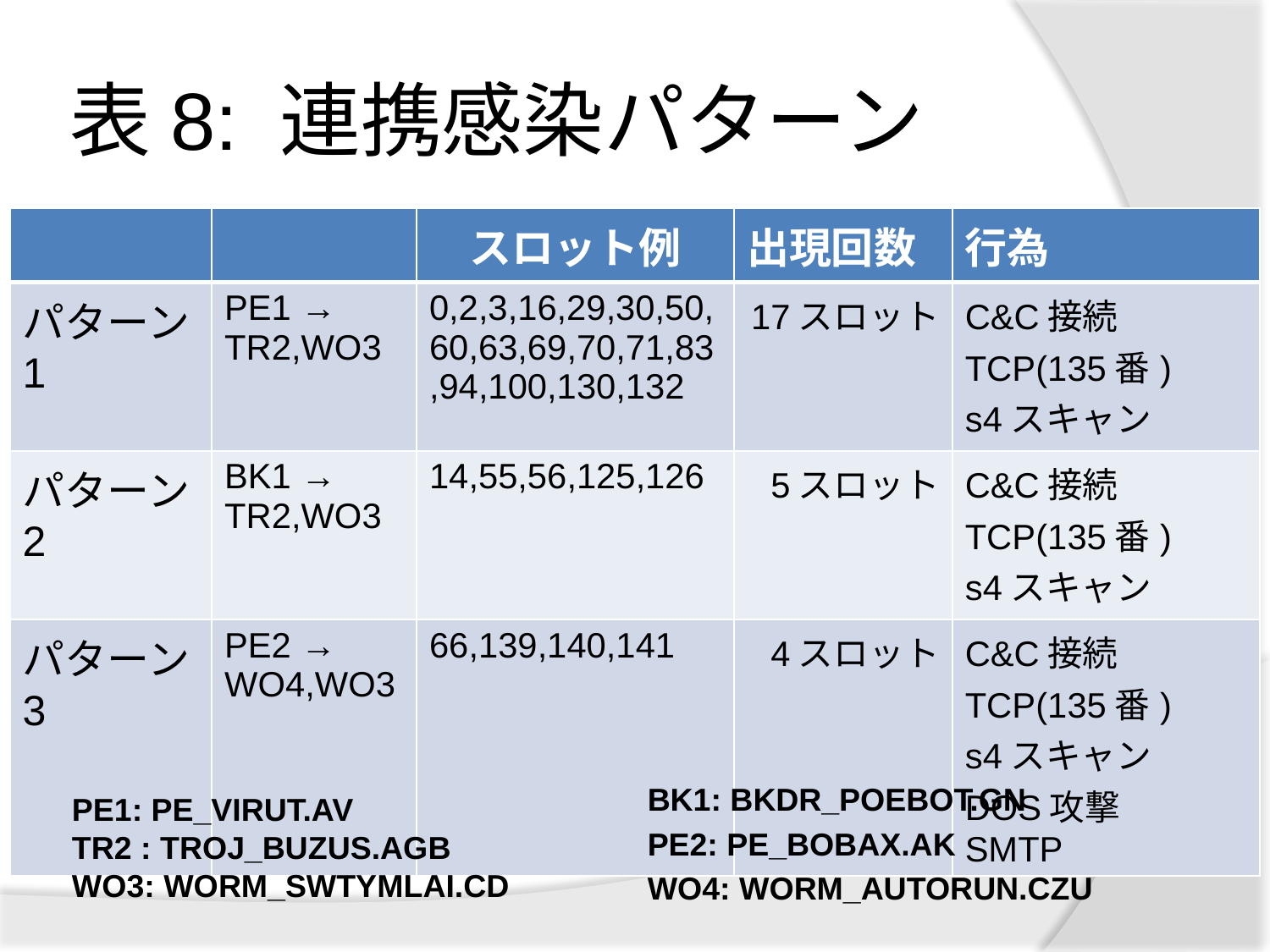

# 表8: 連携感染パターン
|  |  | スロット例 | 出現回数 | 行為 |
| --- | --- | --- | --- | --- |
| パターン1 | PE1 → TR2,WO3 | 0,2,3,16,29,30,50,60,63,69,70,71,83,94,100,130,132 | 17スロット | C&C接続 TCP(135番) s4スキャン |
| パターン2 | BK1 → TR2,WO3 | 14,55,56,125,126 | 5スロット | C&C接続 TCP(135番) s4スキャン |
| パターン3 | PE2 → WO4,WO3 | 66,139,140,141 | 4スロット | C&C接続 TCP(135番) s4スキャン DOS攻撃 SMTP |
BK1: BKDR_POEBOT.GN
PE2: PE_BOBAX.AK
WO4: WORM_AUTORUN.CZU
PE1: PE_VIRUT.AV
TR2 : TROJ_BUZUS.AGB
WO3: WORM_SWTYMLAI.CD